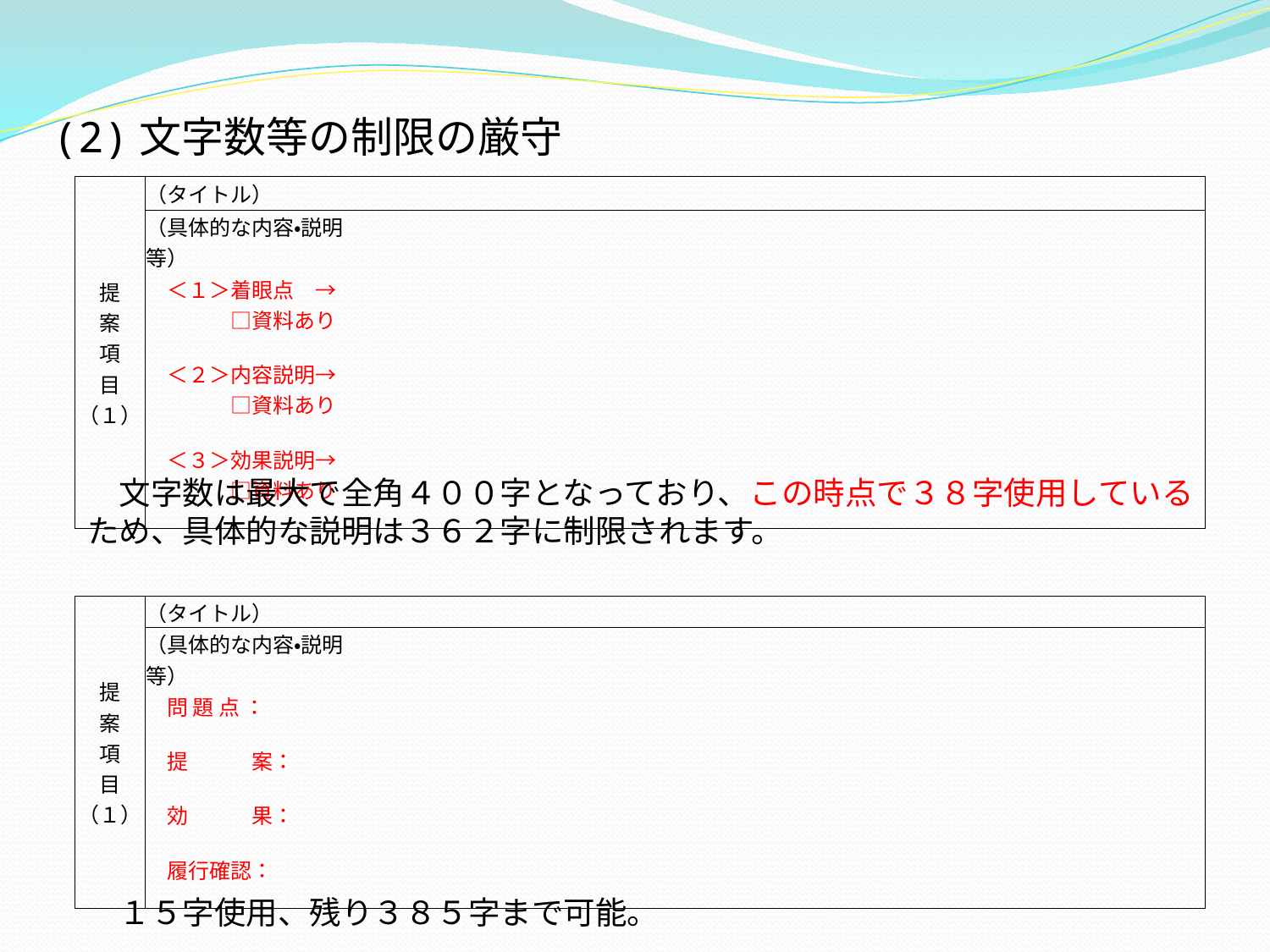

(2)文字数等の制限の厳守
| 提 案 項 目 （１） | （タイトル） |  |
| --- | --- | --- |
|  | （具体的な内容・説明等） |  |
|  | ＜１＞着眼点　→ 　　　　□資料あり 　＜２＞内容説明→ 　　　　□資料あり 　＜３＞効果説明→ 　　　　□資料あり |  |
　文字数は最大で全角４００字となっており、この時点で３８字使用しているため、具体的な説明は３６２字に制限されます。
| 提 案 項 目 （１） | （タイトル） |  |
| --- | --- | --- |
|  | （具体的な内容・説明等） |  |
|  | 問 題 点 ： 　提　　　案： 　効　　　果： 　履行確認： |  |
　１５字使用、残り３８５字まで可能。